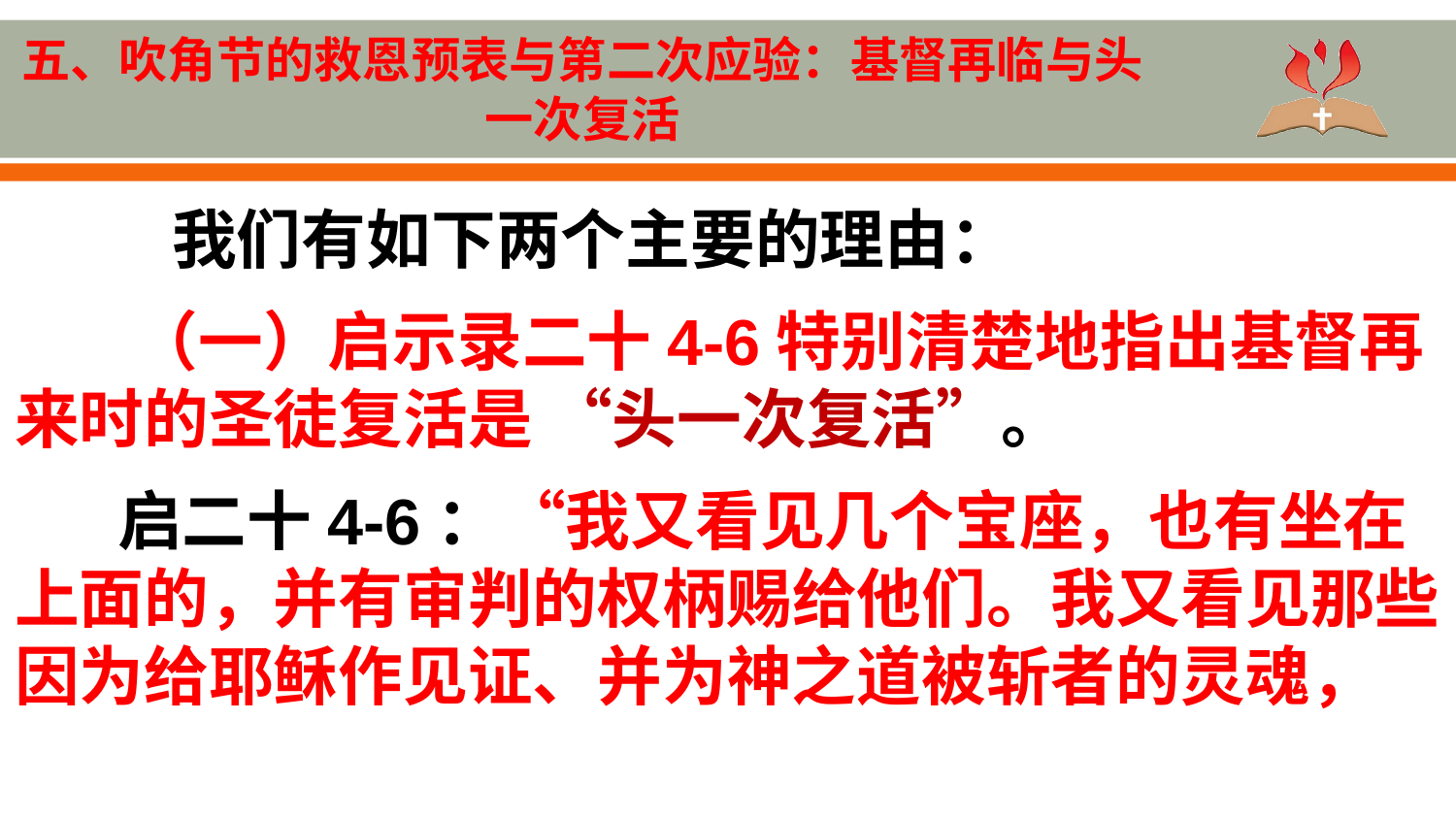

# 五、吹角节的救恩预表与第二次应验：基督再临与头一次复活
 我们有如下两个主要的理由：
       （一）启示录二十4-6特别清楚地指出基督再来时的圣徒复活是 “头一次复活”。
 启二十4-6：“我又看见几个宝座，也有坐在上面的，并有审判的权柄赐给他们。我又看见那些因为给耶稣作见证、并为神之道被斩者的灵魂，